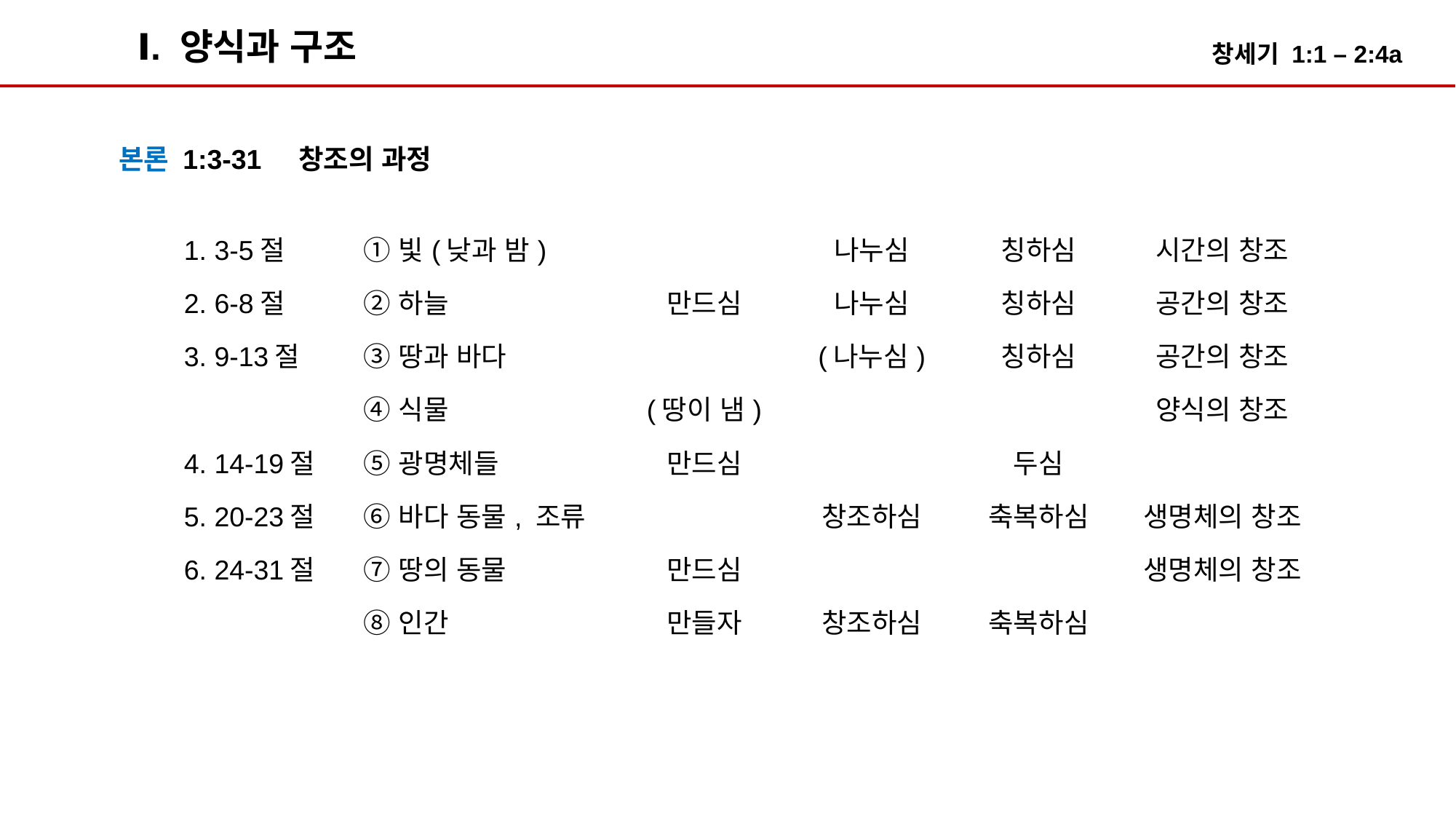

Ⅰ. 양식과 구조
본론 1:3-31    창조의 과정
| 1. 3-5절 | ①빛(낮과 밤) |  | 나누심 | 칭하심 | 시간의 창조 |
| --- | --- | --- | --- | --- | --- |
| 2. 6-8절 | ②하늘 | 만드심 | 나누심 | 칭하심 | 공간의 창조 |
| 3. 9-13절 | ③땅과 바다 |  | (나누심) | 칭하심 | 공간의 창조 |
|  | ④식물 | (땅이 냄) |  |  | 양식의 창조 |
| 4. 14-19절 | ⑤광명체들 | 만드심 |  | 두심 |  |
| 5. 20-23절 | ⑥바다 동물, 조류 |  | 창조하심 | 축복하심 | 생명체의 창조 |
| 6. 24-31절 | ⑦땅의 동물 | 만드심 |  |  | 생명체의 창조 |
|  | ⑧인간 | 만들자 | 창조하심 | 축복하심 |  |